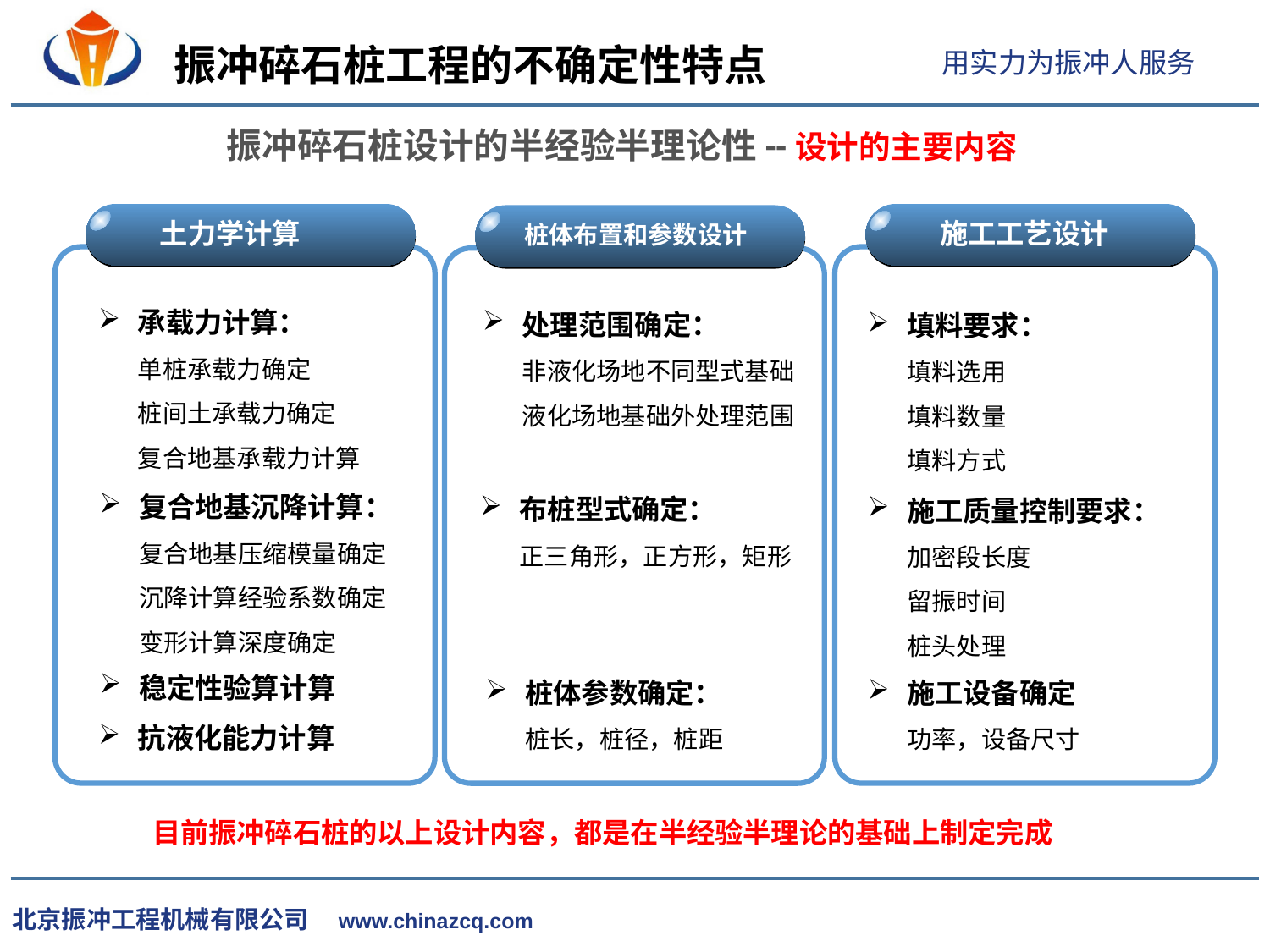

振冲碎石桩工程的不确定性特点
振冲碎石桩设计的半经验半理论性--设计的主要内容

土力学计算
施工工艺设计
桩体布置和参数设计

承载力计算：
单桩承载力确定
桩间土承载力确定
复合地基承载力计算
处理范围确定：
非液化场地不同型式基础
液化场地基础外处理范围
填料要求：
填料选用
填料数量
填料方式
复合地基沉降计算：
复合地基压缩模量确定
沉降计算经验系数确定
变形计算深度确定

布桩型式确定：
正三角形，正方形，矩形
施工质量控制要求：
加密段长度
留振时间
桩头处理
桩体参数确定：
桩长，桩径，桩距
施工设备确定
功率，设备尺寸
稳定性验算计算
抗液化能力计算
目前振冲碎石桩的以上设计内容，都是在半经验半理论的基础上制定完成